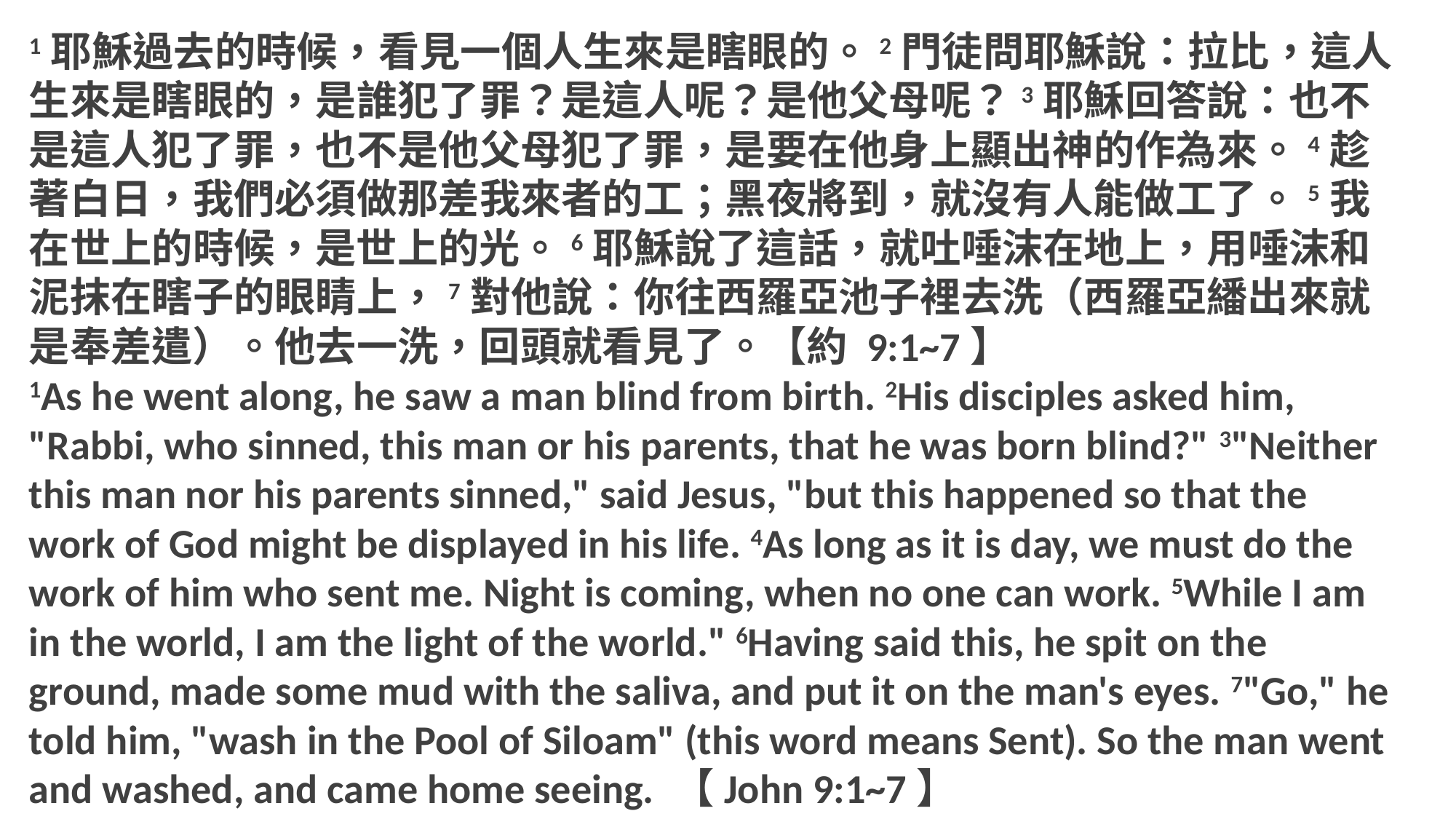

1耶穌過去的時候，看見一個人生來是瞎眼的。2門徒問耶穌說：拉比，這人生來是瞎眼的，是誰犯了罪？是這人呢？是他父母呢？3耶穌回答說：也不是這人犯了罪，也不是他父母犯了罪，是要在他身上顯出神的作為來。4趁著白日，我們必須做那差我來者的工；黑夜將到，就沒有人能做工了。5我在世上的時候，是世上的光。6耶穌說了這話，就吐唾沫在地上，用唾沫和泥抹在瞎子的眼睛上，7對他說：你往西羅亞池子裡去洗（西羅亞繙出來就是奉差遣）。他去一洗，回頭就看見了。【約 9:1~7】
1As he went along, he saw a man blind from birth. 2His disciples asked him, "Rabbi, who sinned, this man or his parents, that he was born blind?" 3"Neither this man nor his parents sinned," said Jesus, "but this happened so that the work of God might be displayed in his life. 4As long as it is day, we must do the work of him who sent me. Night is coming, when no one can work. 5While I am in the world, I am the light of the world." 6Having said this, he spit on the ground, made some mud with the saliva, and put it on the man's eyes. 7"Go," he told him, "wash in the Pool of Siloam" (this word means Sent). So the man went and washed, and came home seeing. 【John 9:1~7】